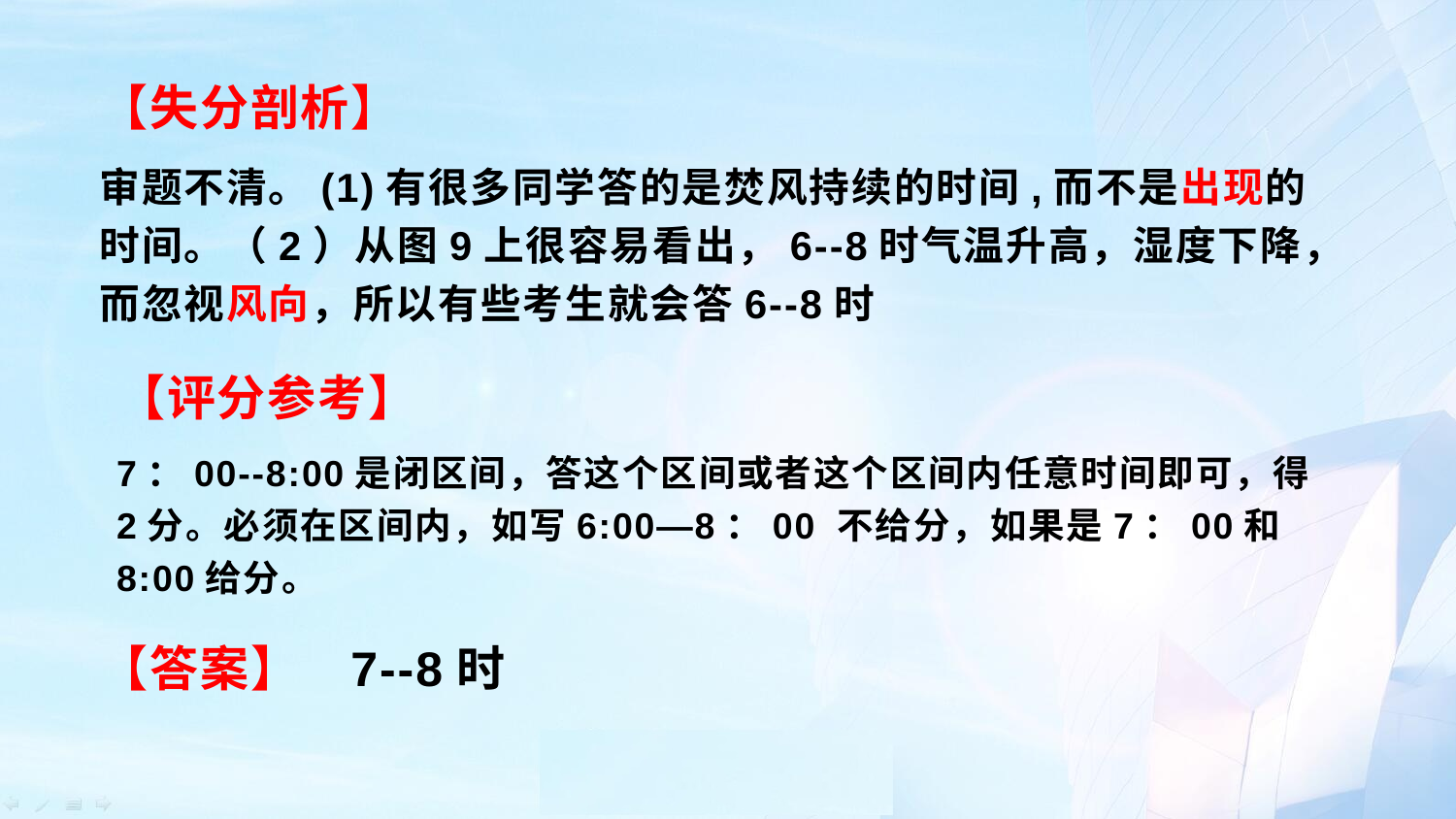

【失分剖析】
审题不清。(1)有很多同学答的是焚风持续的时间,而不是出现的时间。（2）从图9上很容易看出，6--8时气温升高，湿度下降，而忽视风向，所以有些考生就会答6--8时
【评分参考】
7：00--8:00是闭区间，答这个区间或者这个区间内任意时间即可，得2分。必须在区间内，如写6:00—8：00 不给分，如果是7：00和8:00给分。
【答案】   7--8时